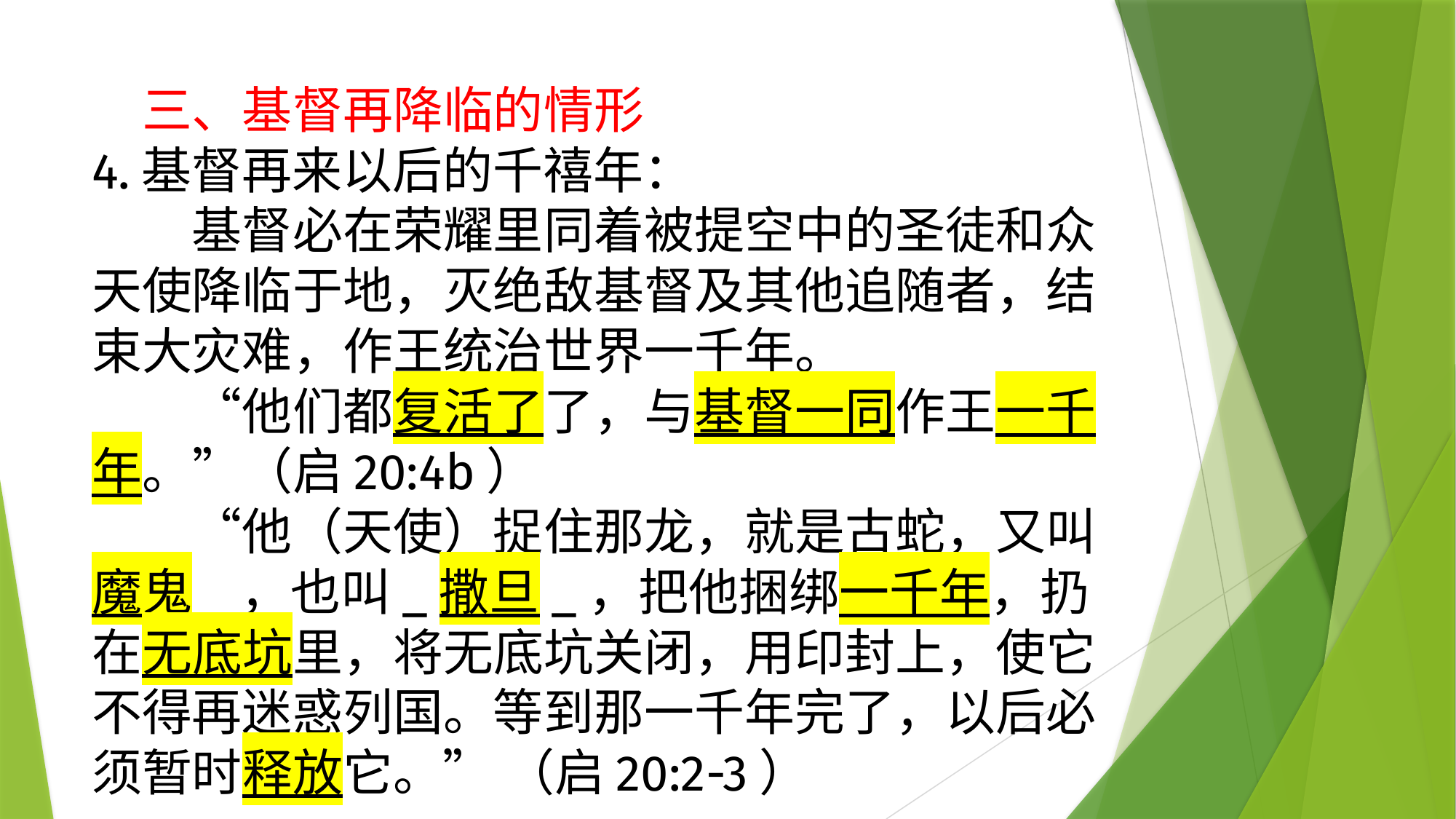

# 三、基督再降临的情形 4.基督再来以后的千禧年： 　　基督必在荣耀里同着被提空中的圣徒和众天使降临于地，灭绝敌基督及其他追随者，结束大灾难，作王统治世界一千年。 　　“他们都复活了了，与基督一同作王一千年。”（启20:4b） 　　“他（天使）捉住那龙，就是古蛇，又叫魔鬼_，也叫_撒旦_，把他捆绑一千年，扔在无底坑里，将无底坑关闭，用印封上，使它不得再迷惑列国。等到那一千年完了，以后必须暂时释放它。” （启20:2-3）